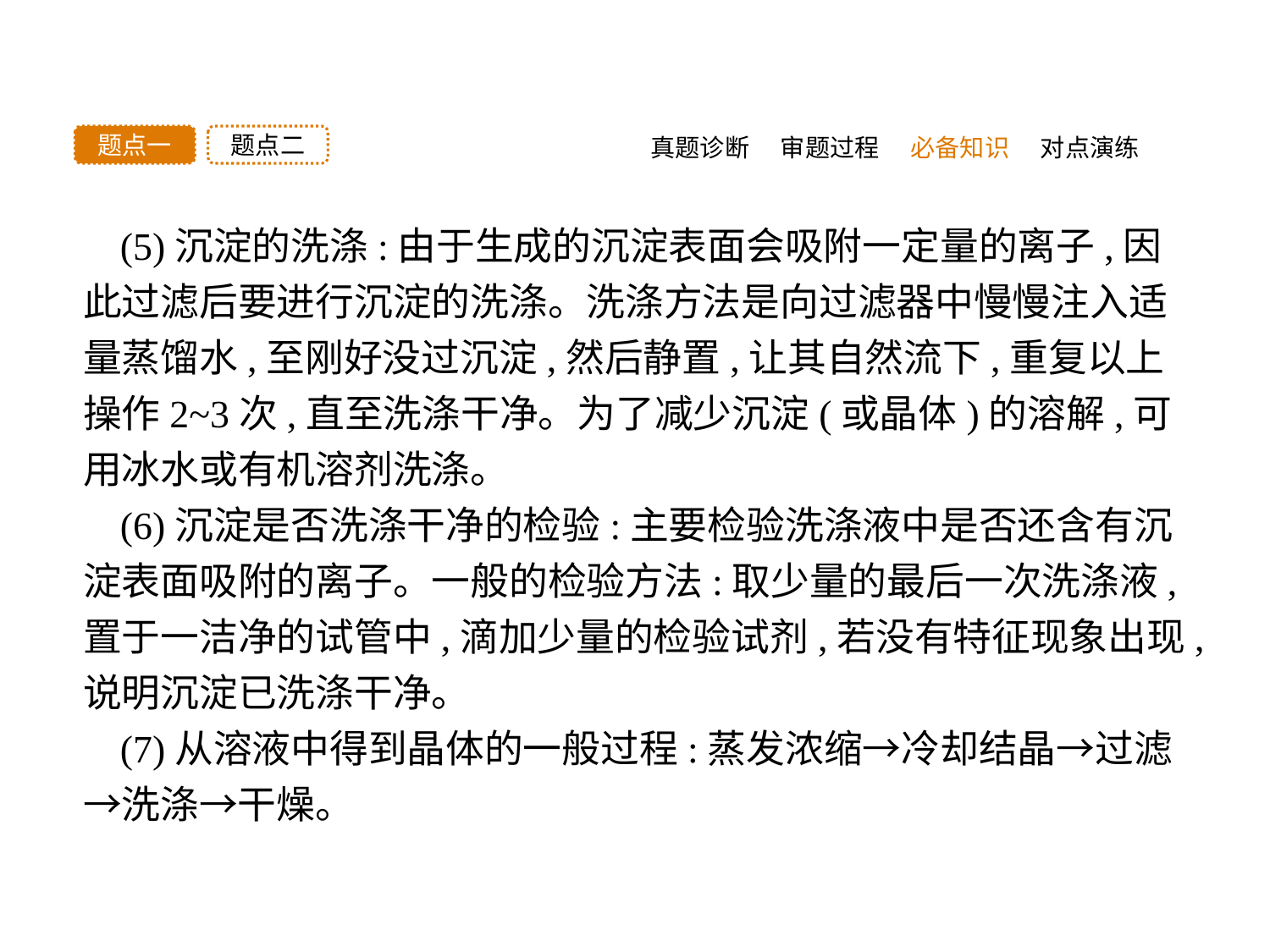

真题诊断
题点二
题点一
审题过程
必备知识
对点演练
(5)沉淀的洗涤:由于生成的沉淀表面会吸附一定量的离子,因此过滤后要进行沉淀的洗涤。洗涤方法是向过滤器中慢慢注入适量蒸馏水,至刚好没过沉淀,然后静置,让其自然流下,重复以上操作2~3次,直至洗涤干净。为了减少沉淀(或晶体)的溶解,可用冰水或有机溶剂洗涤。
(6)沉淀是否洗涤干净的检验:主要检验洗涤液中是否还含有沉淀表面吸附的离子。一般的检验方法:取少量的最后一次洗涤液,置于一洁净的试管中,滴加少量的检验试剂,若没有特征现象出现,说明沉淀已洗涤干净。
(7)从溶液中得到晶体的一般过程:蒸发浓缩→冷却结晶→过滤→洗涤→干燥。